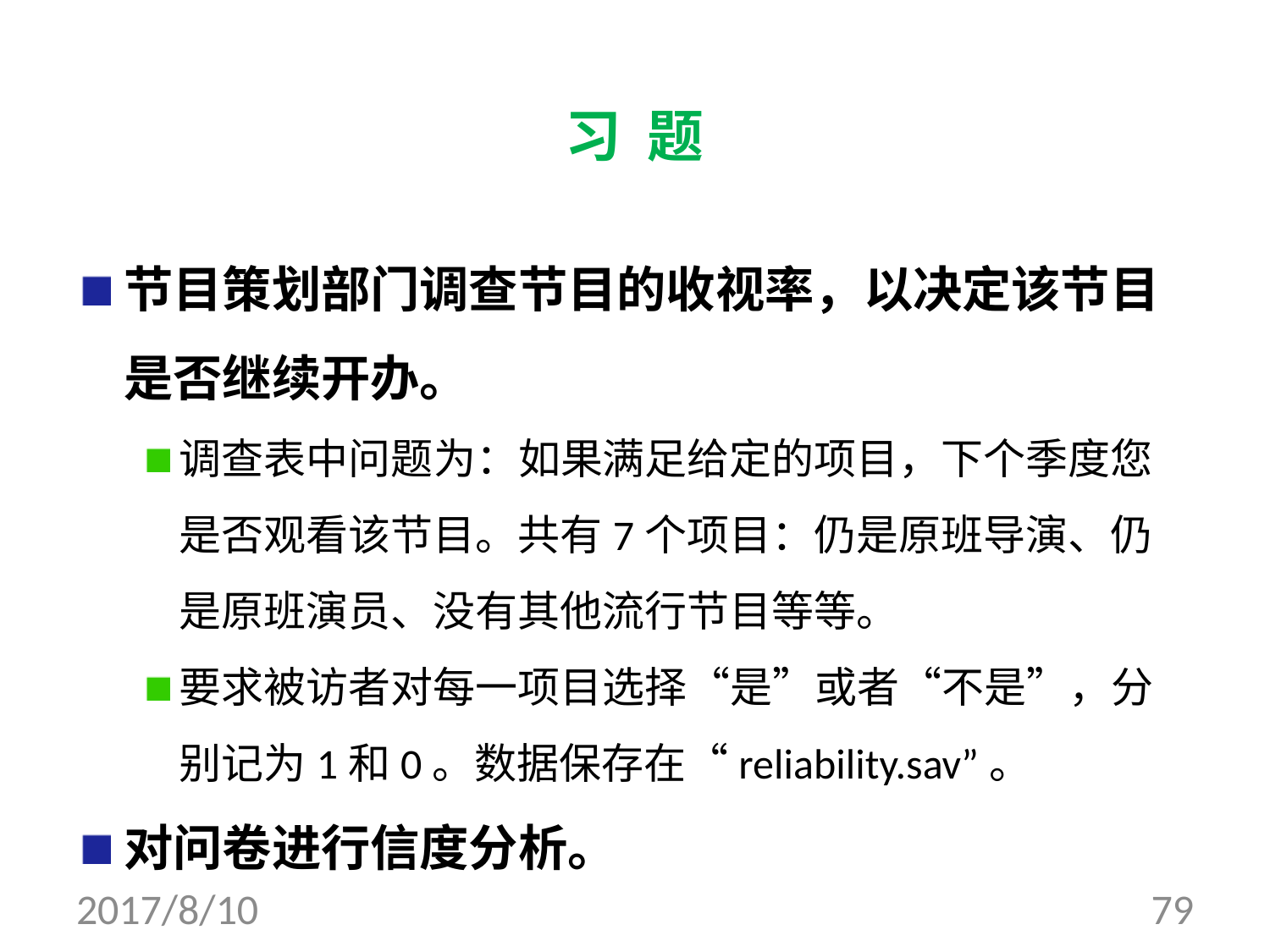

# 习  题
节目策划部门调查节目的收视率，以决定该节目是否继续开办。
调查表中问题为：如果满足给定的项目，下个季度您是否观看该节目。共有7个项目：仍是原班导演、仍是原班演员、没有其他流行节目等等。
要求被访者对每一项目选择“是”或者“不是”，分别记为1和0。数据保存在“reliability.sav”。
对问卷进行信度分析。
2017/8/10
79